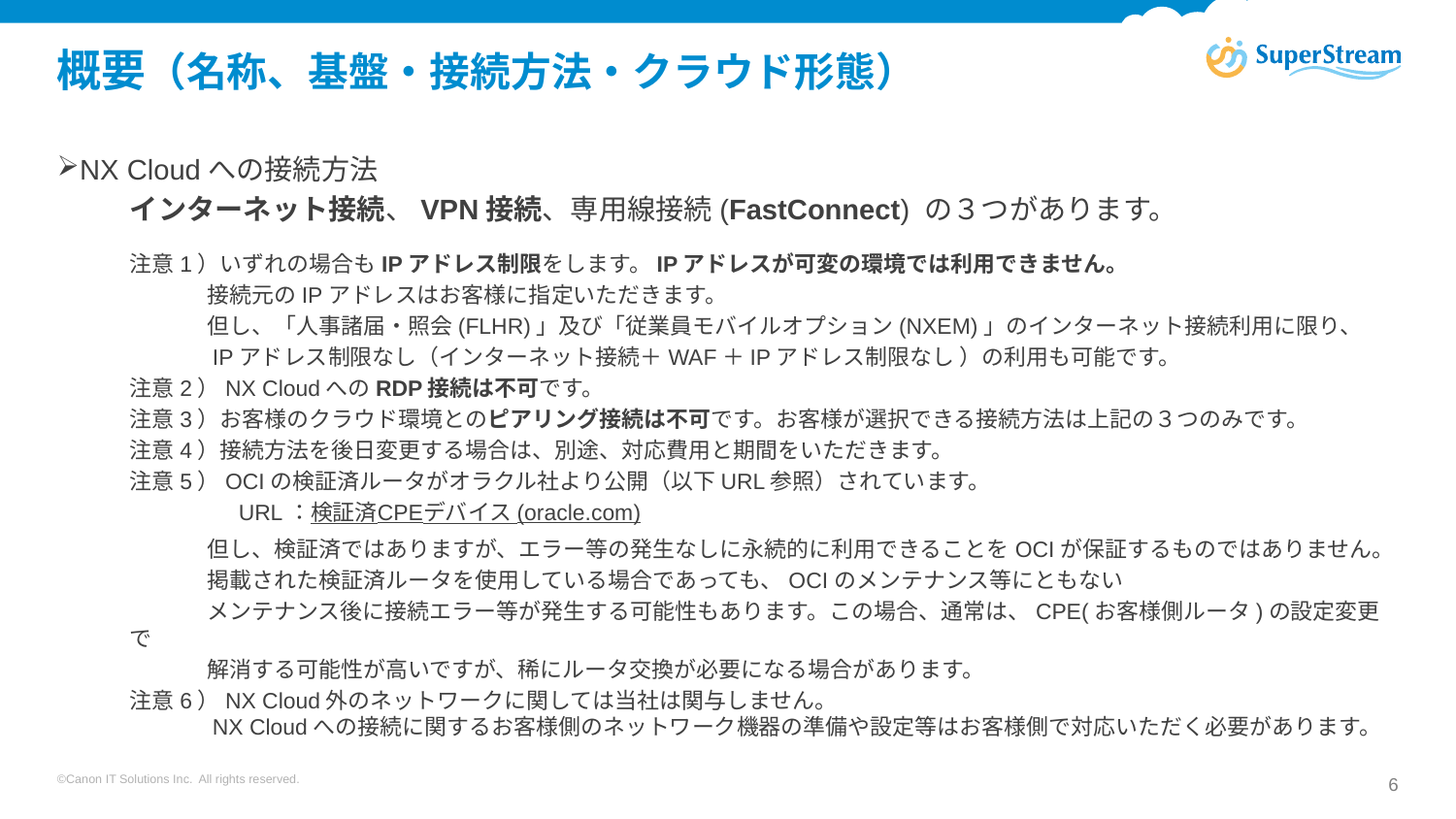

# 概要（名称、基盤・接続方法・クラウド形態）
NX Cloudへの接続方法
インターネット接続、VPN接続、専用線接続(FastConnect) の３つがあります。

注意1）いずれの場合もIPアドレス制限をします。IPアドレスが可変の環境では利用できません。
　　　  接続元のIPアドレスはお客様に指定いただきます。
　　　  但し、「人事諸届・照会(FLHR)」及び「従業員モバイルオプション(NXEM)」のインターネット接続利用に限り、
　　　  IPアドレス制限なし（インターネット接続＋WAF＋IPアドレス制限なし ）の利用も可能です。
注意2）NX CloudへのRDP接続は不可です。
注意3）お客様のクラウド環境とのピアリング接続は不可です。お客様が選択できる接続方法は上記の３つのみです。
注意4）接続方法を後日変更する場合は、別途、対応費用と期間をいただきます。
注意5）OCIの検証済ルータがオラクル社より公開（以下URL参照）されています。
　　　　   URL：検証済CPEデバイス (oracle.com)
　　　  但し、検証済ではありますが、エラー等の発生なしに永続的に利用できることをOCIが保証するものではありません。
　　　  掲載された検証済ルータを使用している場合であっても、OCIのメンテナンス等にともない
　　　  メンテナンス後に接続エラー等が発生する可能性もあります。この場合、通常は、CPE(お客様側ルータ)の設定変更で
　　　  解消する可能性が高いですが、稀にルータ交換が必要になる場合があります。
注意6）NX Cloud外のネットワークに関しては当社は関与しません。
　　　  NX Cloudへの接続に関するお客様側のネットワーク機器の準備や設定等はお客様側で対応いただく必要があります。
©Canon IT Solutions Inc.  All rights reserved.
6